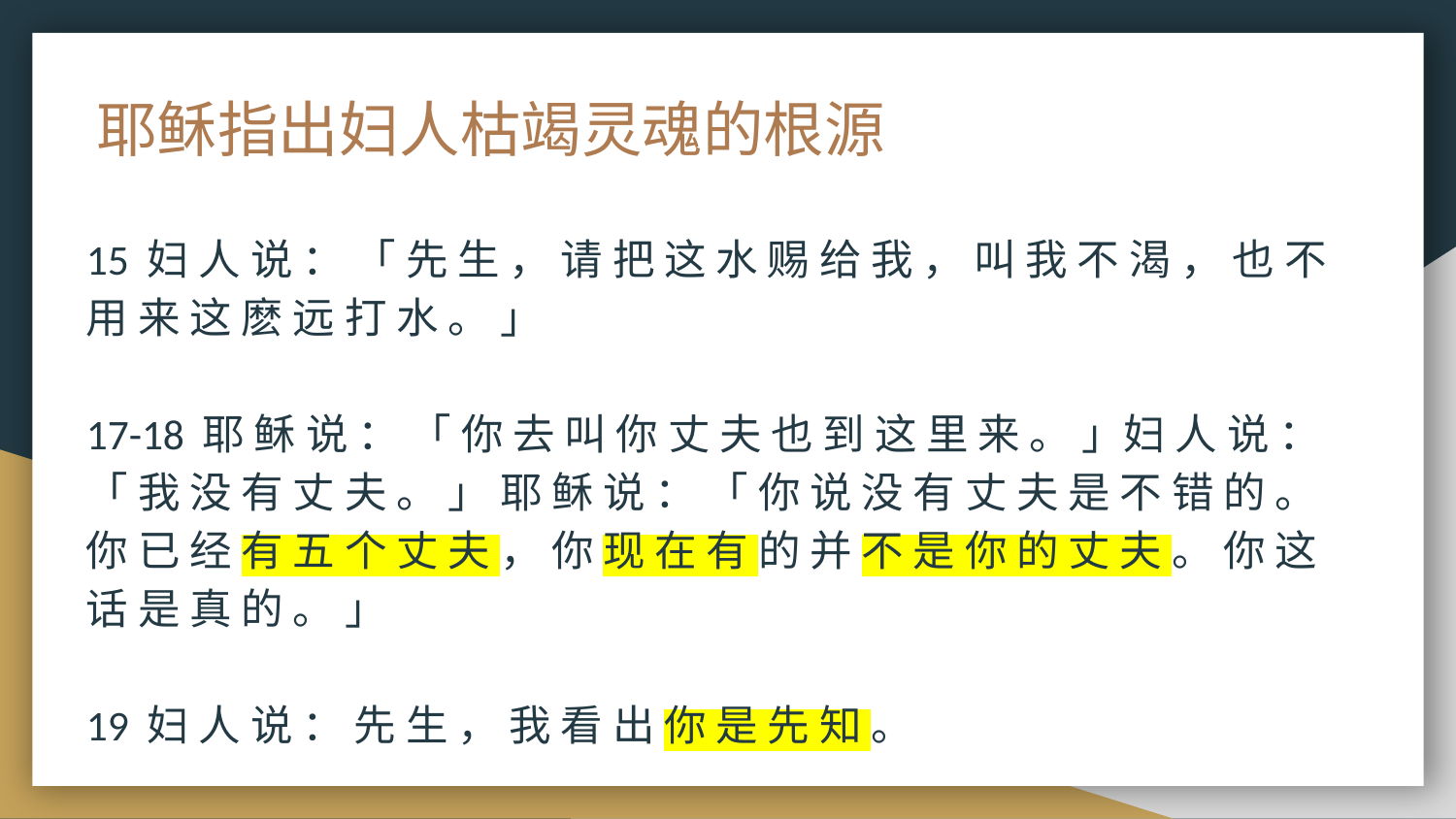

# 耶稣指出妇人枯竭灵魂的根源
15 妇 人 说 ： 「 先 生 ， 请 把 这 水 赐 给 我 ， 叫 我 不 渴 ， 也 不 用 来 这 麽 远 打 水 。 」

17-18 耶 稣 说 ： 「 你 去 叫 你 丈 夫 也 到 这 里 来 。 」妇 人 说 ： 「 我 没 有 丈 夫 。 」 耶 稣 说 ： 「 你 说 没 有 丈 夫 是 不 错 的 。你 已 经 有 五 个 丈 夫 ， 你 现 在 有 的 并 不 是 你 的 丈 夫 。 你 这 话 是 真 的 。 」

19 妇 人 说 ： 先 生 ， 我 看 出 你 是 先 知 。